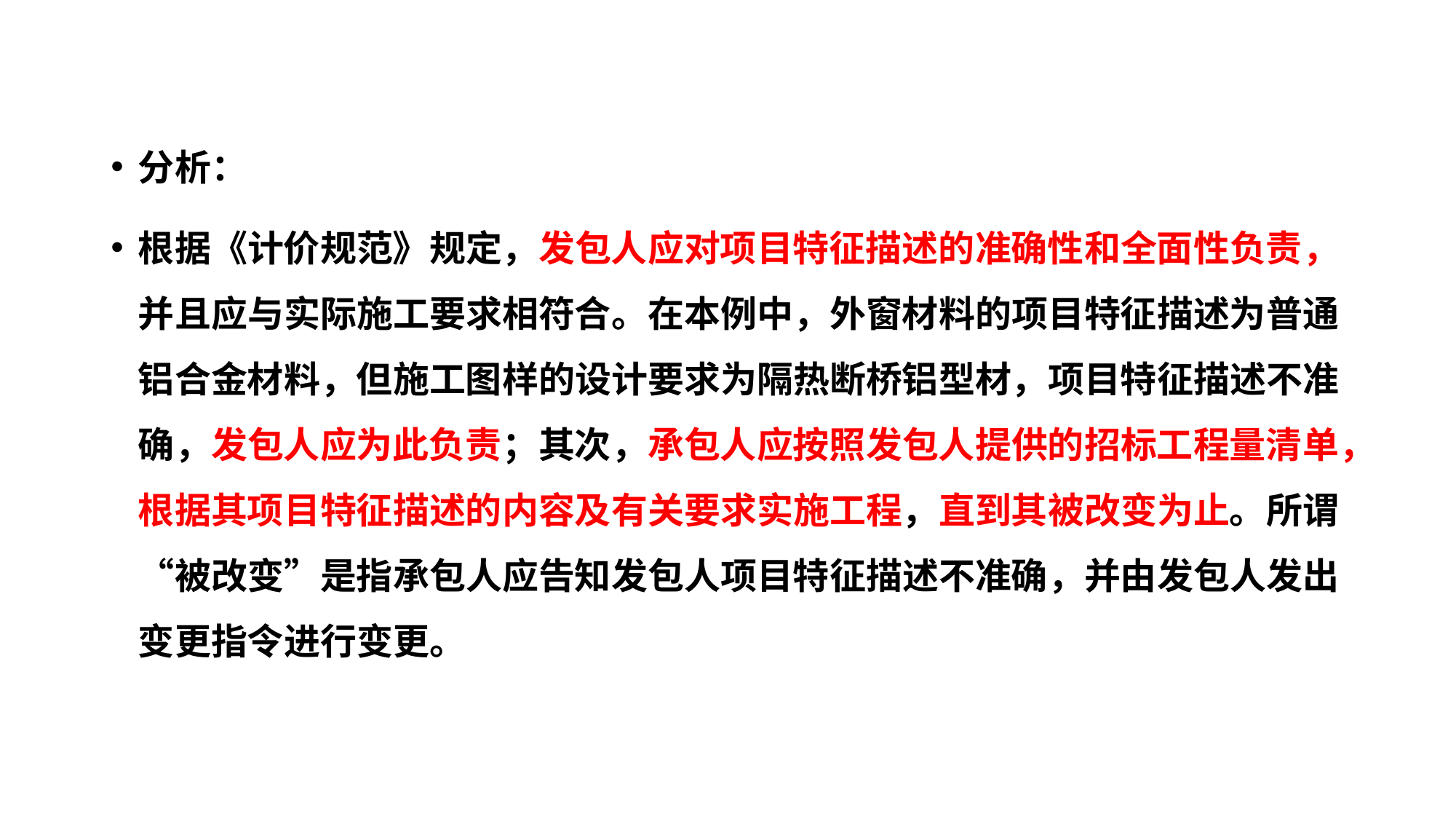

分析：
根据《计价规范》规定，发包人应对项目特征描述的准确性和全面性负责，并且应与实际施工要求相符合。在本例中，外窗材料的项目特征描述为普通铝合金材料，但施工图样的设计要求为隔热断桥铝型材，项目特征描述不准确，发包人应为此负责；其次，承包人应按照发包人提供的招标工程量清单，根据其项目特征描述的内容及有关要求实施工程，直到其被改变为止。所谓“被改变”是指承包人应告知发包人项目特征描述不准确，并由发包人发出变更指令进行变更。